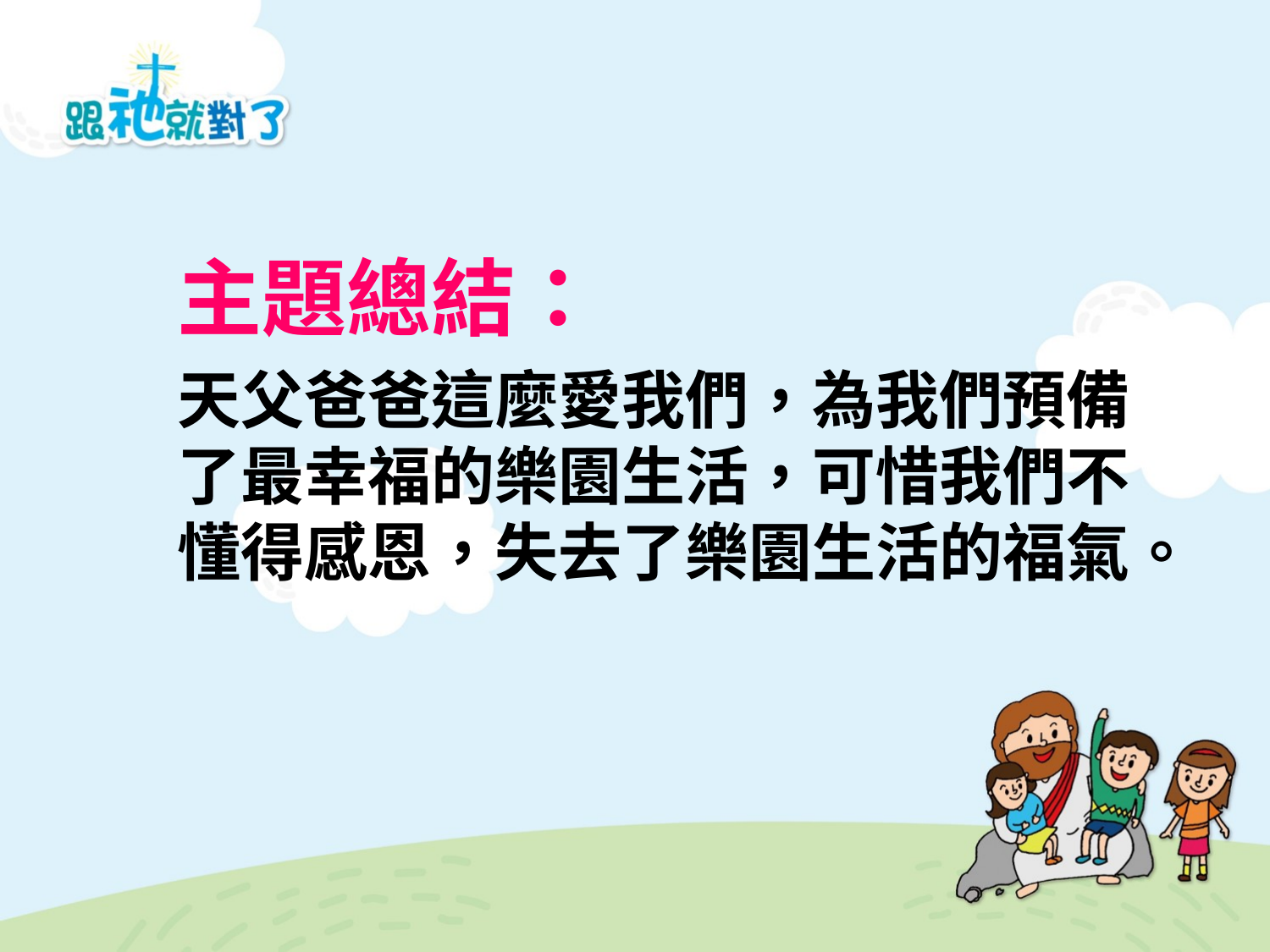

主題總結：
天父爸爸這麼愛我們，為我們預備了最幸福的樂園生活，可惜我們不懂得感恩，失去了樂園生活的福氣。